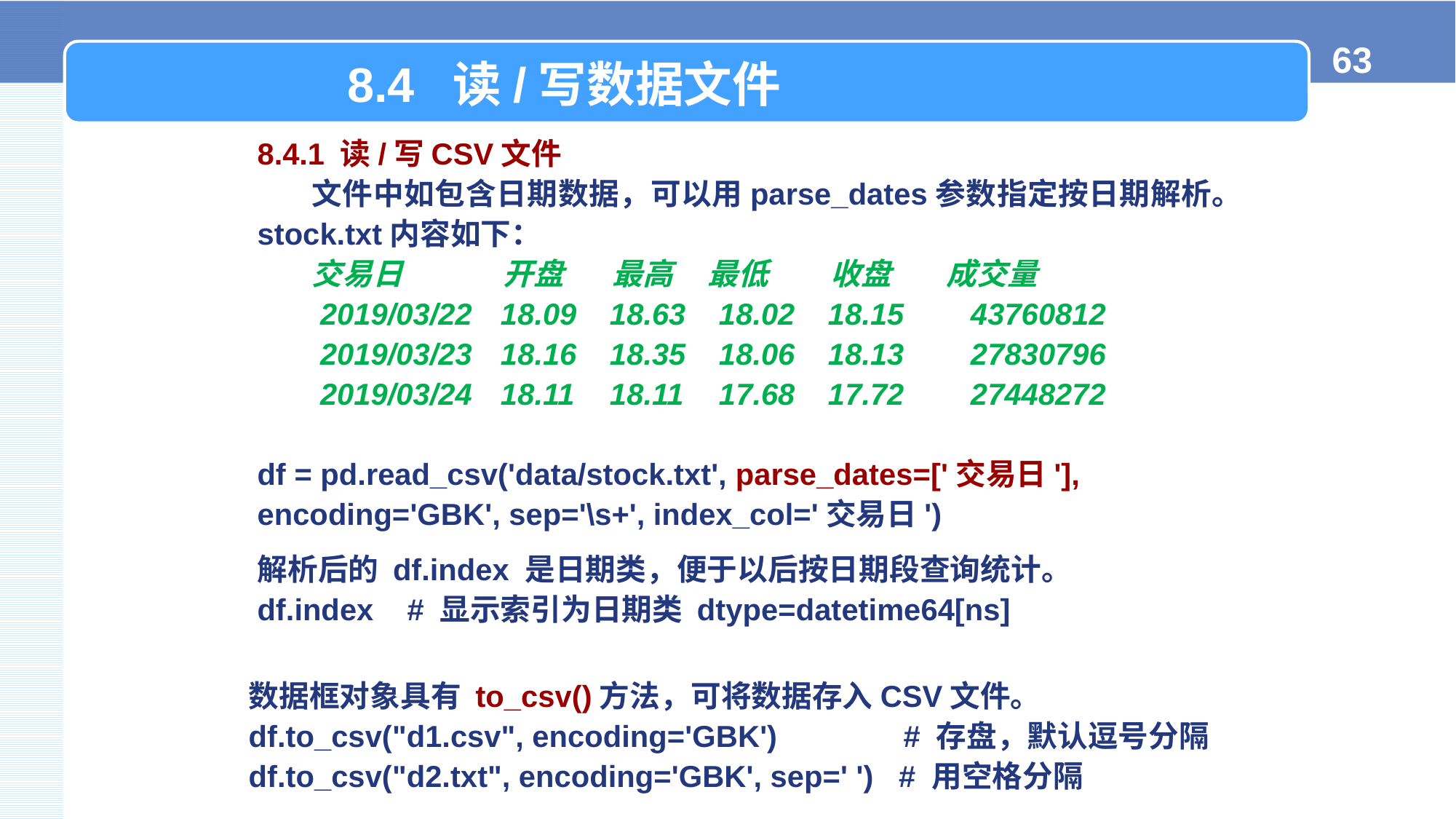

8.4  读/写数据文件
8.4.1 读/写CSV文件
文件中如包含日期数据，可以用parse_dates参数指定按日期解析。stock.txt内容如下：
交易日	    开盘	    最高     最低         收盘        成交量
 2019/03/22	   18.09	   18.63	   18.02	   18.15	       43760812
 2019/03/23	   18.16	   18.35	   18.06	   18.13	       27830796
 2019/03/24	   18.11	   18.11	   17.68	   17.72	       27448272

df = pd.read_csv('data/stock.txt', parse_dates=['交易日'], 	encoding='GBK', sep='\s+', index_col='交易日')
解析后的 df.index 是日期类，便于以后按日期段查询统计。
df.index    # 显示索引为日期类 dtype=datetime64[ns]

数据框对象具有 to_csv()方法，可将数据存入CSV文件。
df.to_csv("d1.csv", encoding='GBK')           	# 存盘，默认逗号分隔
df.to_csv("d2.txt", encoding='GBK', sep=' ')   # 用空格分隔